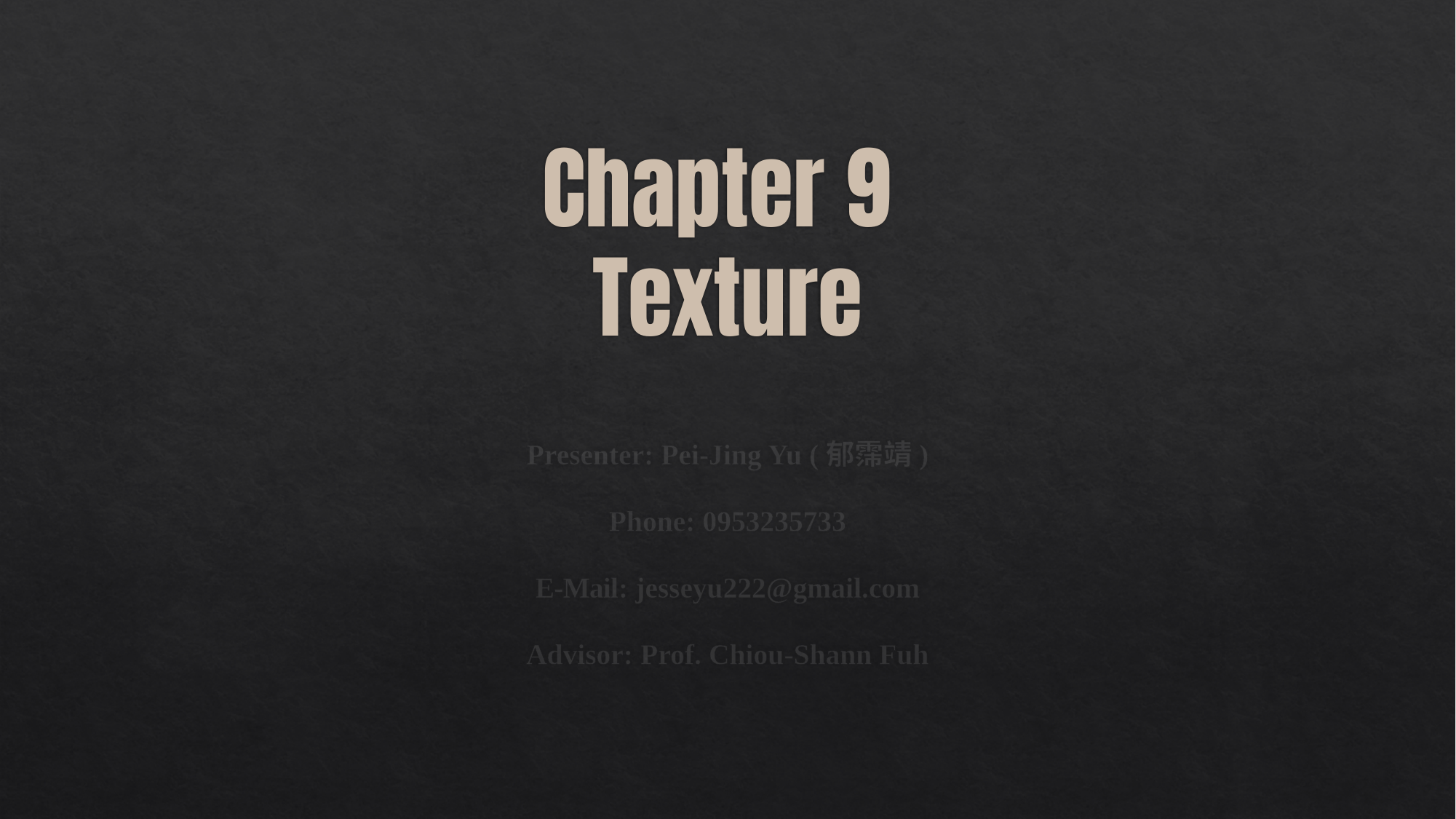

# Chapter 9 Texture
Presenter: Pei-Jing Yu (郁霈靖)
Phone: 0953235733
E-Mail: jesseyu222@gmail.com
Advisor: Prof. Chiou-Shann Fuh